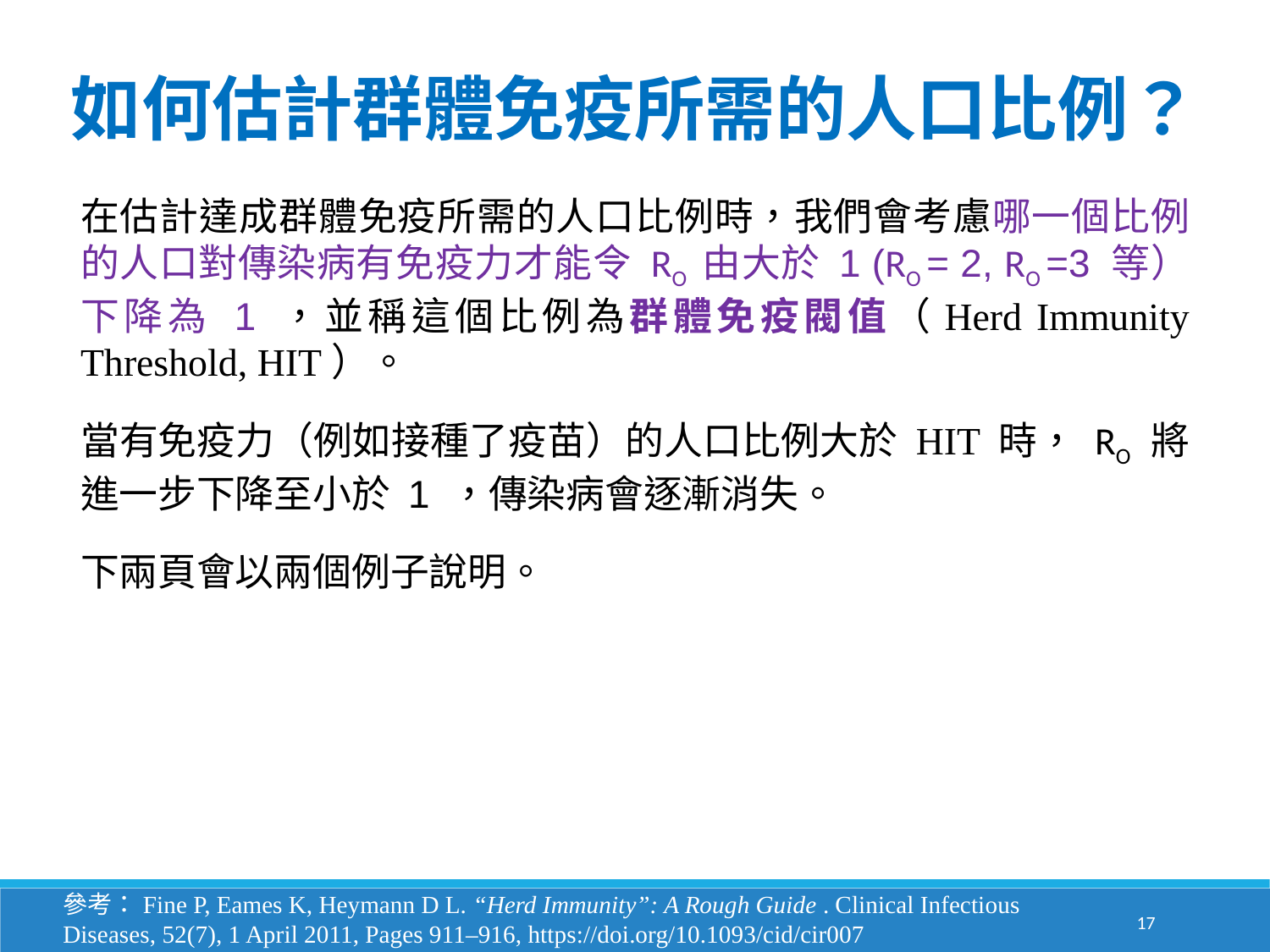

如何估計群體免疫所需的人口比例？
在估計達成群體免疫所需的人口比例時，我們會考慮哪一個比例的人口對傳染病有免疫力才能令 RO 由大於 1 (RO = 2, RO =3 等）下降為 1 ，並稱這個比例為群體免疫閥值（Herd Immunity Threshold, HIT）。
當有免疫力（例如接種了疫苗）的人口比例大於 HIT 時， RO 將進一步下降至小於 1 ，傳染病會逐漸消失。
下兩頁會以兩個例子說明。
參考：Fine P, Eames K, Heymann D L. “Herd Immunity”: A Rough Guide . Clinical Infectious Diseases, 52(7), 1 April 2011, Pages 911–916, https://doi.org/10.1093/cid/cir007
17